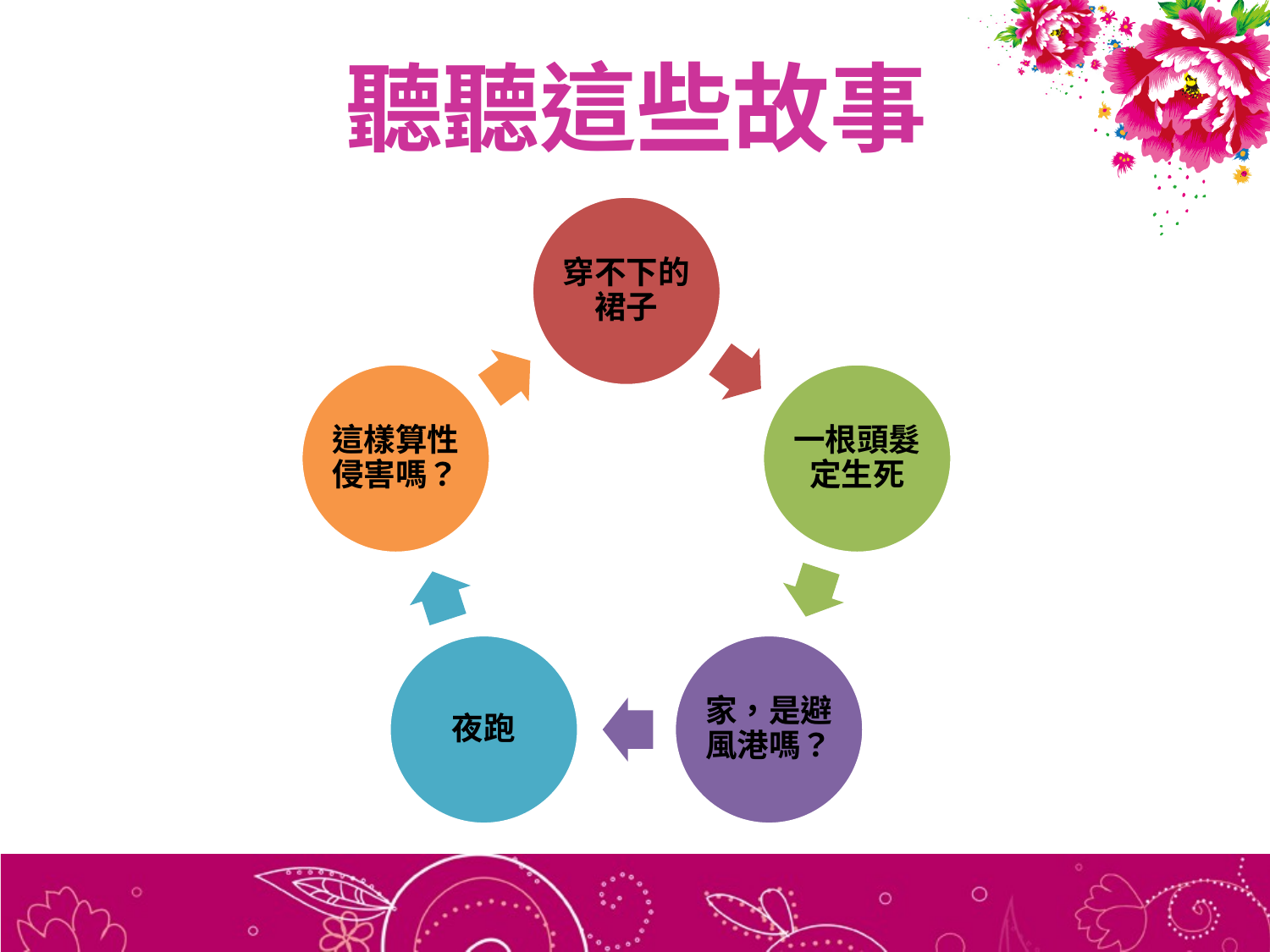

# 聽聽這些故事
穿不下的裙子

一根頭髮定生死

家，是避風港嗎？

夜跑

這樣算性侵害嗎？